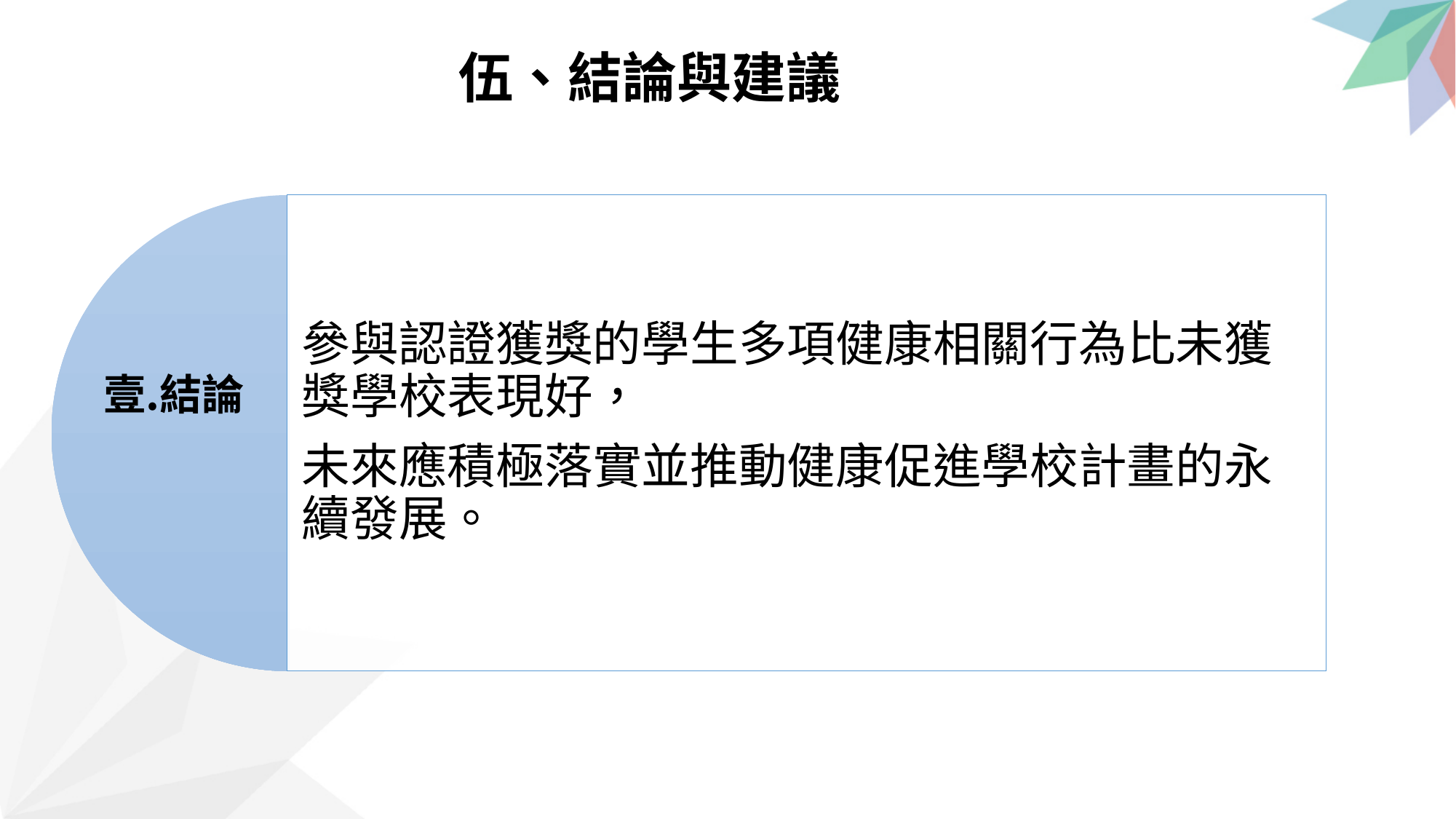

伍、結論與建議
參與認證獲獎的學生多項健康相關行為比未獲獎學校表現好，
未來應積極落實並推動健康促進學校計畫的永續發展。
結論